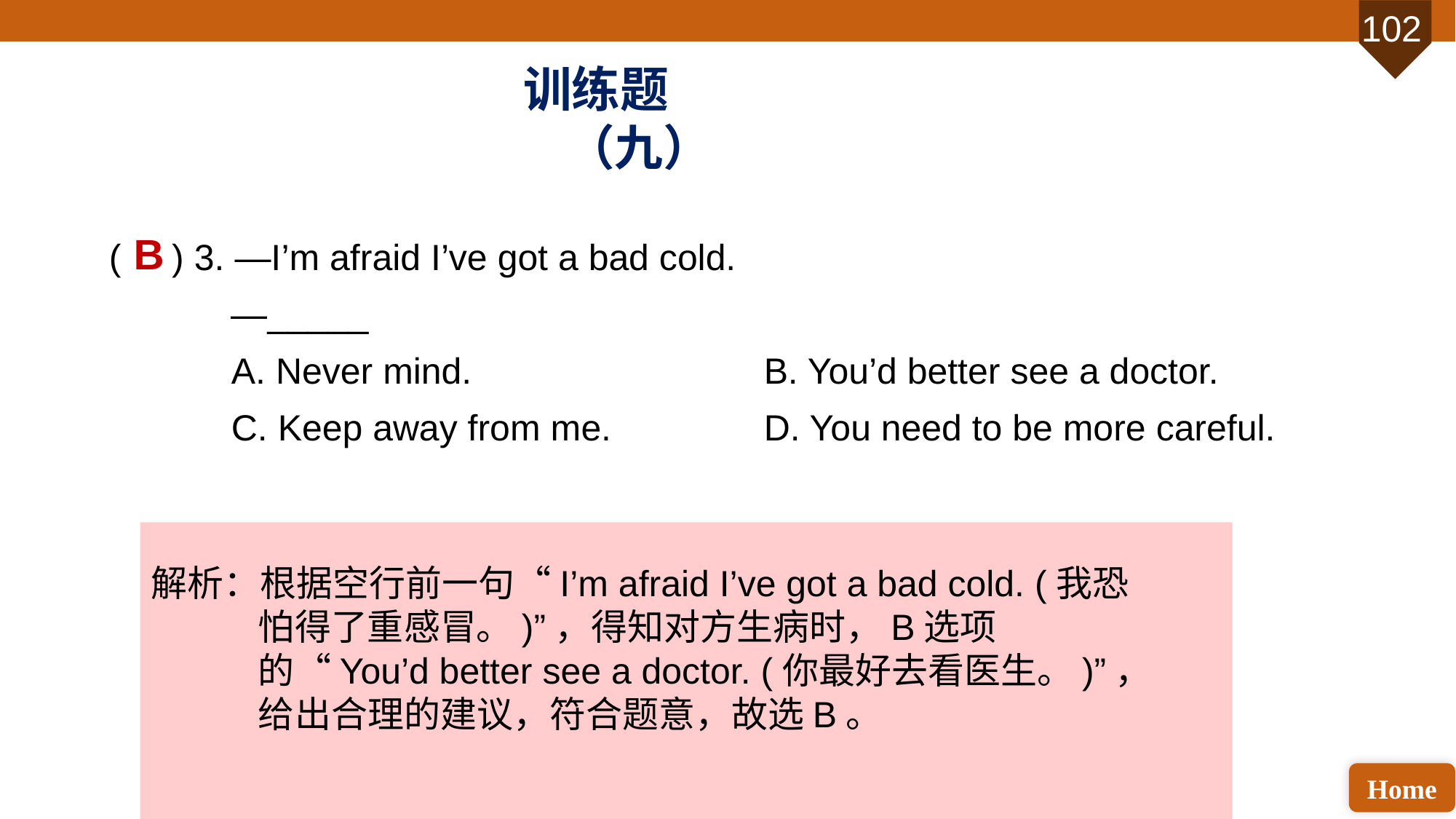

训练题（九）
(     ) 3. —I’m afraid I’ve got a bad cold.
            —_____
            A. Never mind. 			B. You’d better see a doctor.
            C. Keep away from me. 		D. You need to be more careful.
B

解析：根据空行前一句“I’m afraid I’ve got a bad cold. (我恐怕得了重感冒。)”，得知对方生病时，B选项的“You’d better see a doctor. (你最好去看医生。)”，给出合理的建议，符合题意，故选B。